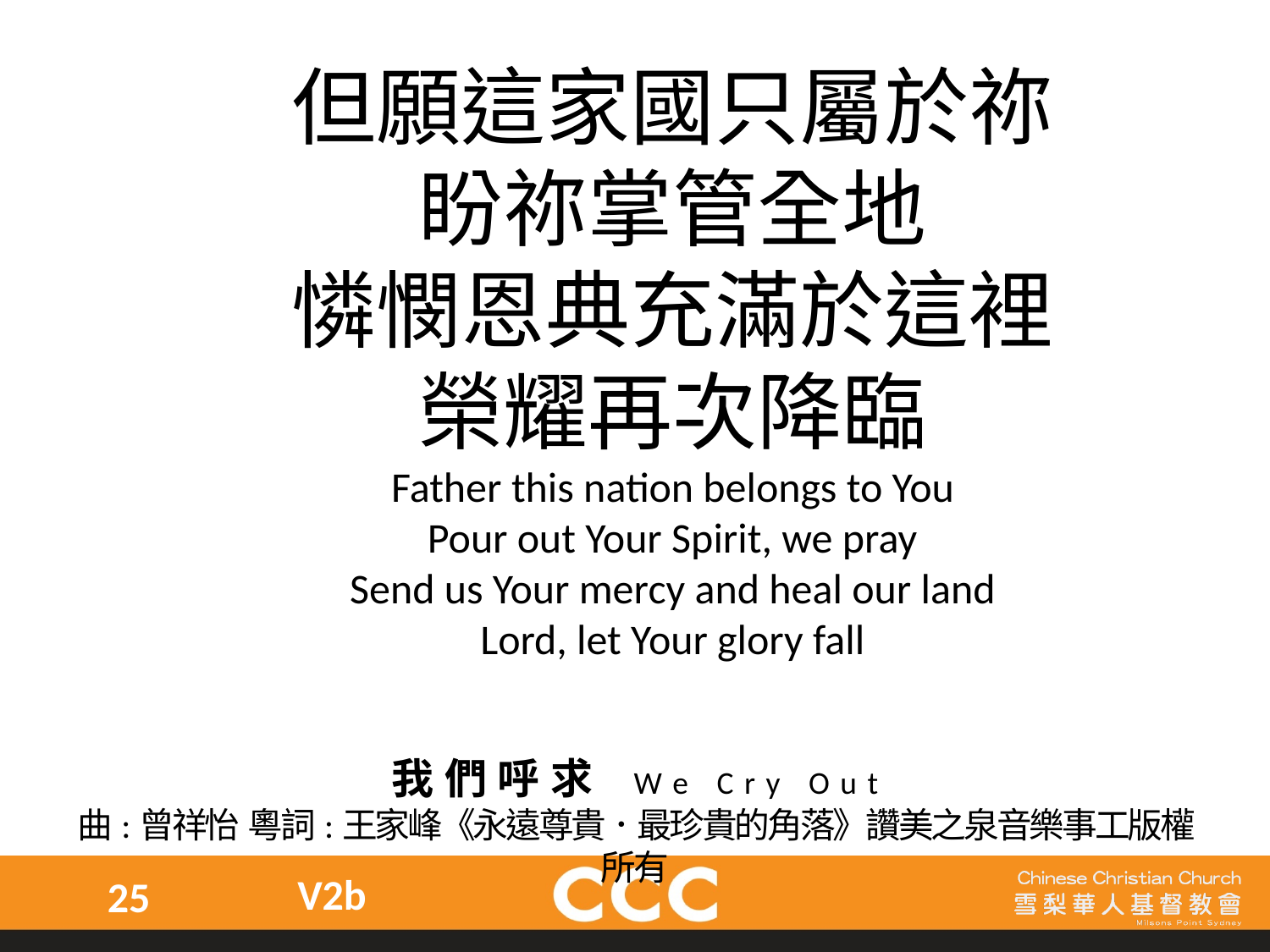

但願這家國只屬於祢
盼祢掌管全地
憐憫恩典充滿於這裡
榮耀再次降臨
Father this nation belongs to You
Pour out Your Spirit, we pray
Send us Your mercy and heal our land
Lord, let Your glory fall
我們呼求 We Cry Out
曲:曾祥怡  粵詞:王家峰《永遠尊貴．最珍貴的角落》讚美之泉音樂事工版權所有
V2b
25